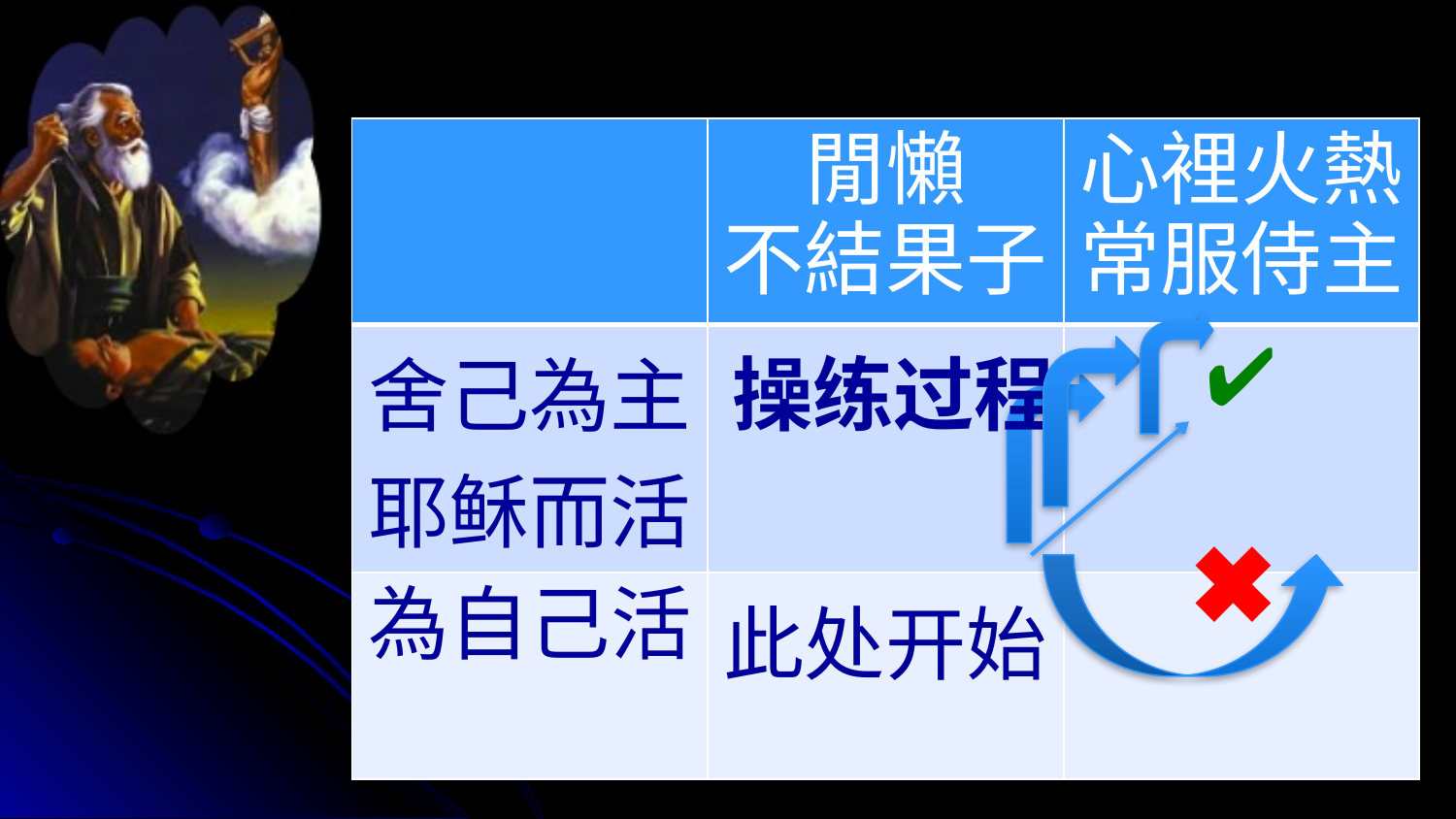

|  | 閒懶 不結果子 | 心裡火熱常服侍主 |
| --- | --- | --- |
| 舍己為主耶稣而活 |  | ✔ |
| 為自己活 | 此处开始 |  |

操练过程

✖